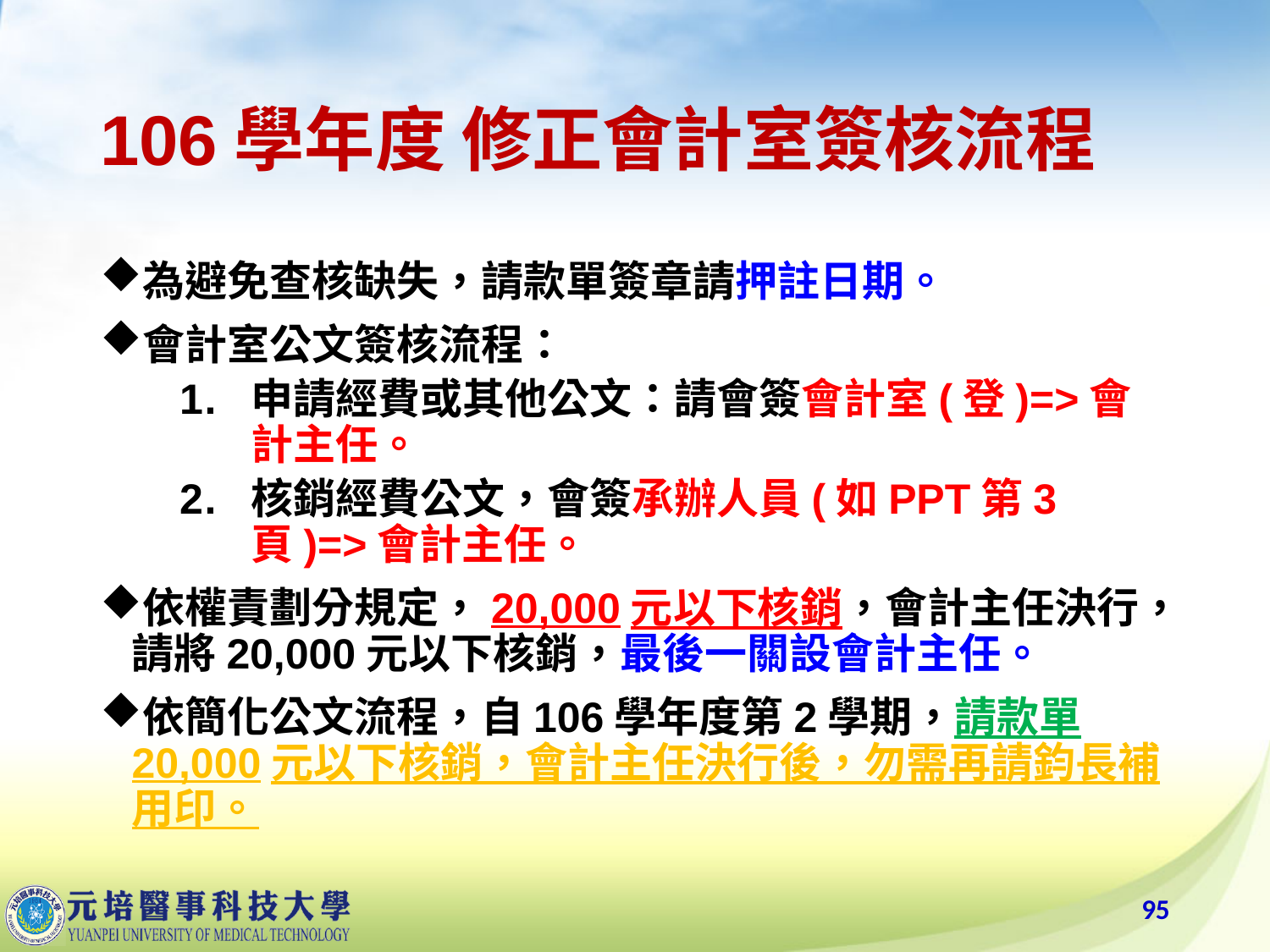

# 106學年度 修正會計室簽核流程
為避免查核缺失，請款單簽章請押註日期。
會計室公文簽核流程：
申請經費或其他公文：請會簽會計室(登)=>會計主任。
核銷經費公文，會簽承辦人員(如PPT第3頁)=>會計主任。
依權責劃分規定，20,000元以下核銷，會計主任決行，請將20,000元以下核銷，最後一關設會計主任。
依簡化公文流程，自106學年度第2學期，請款單20,000元以下核銷，會計主任決行後，勿需再請鈞長補用印。
95